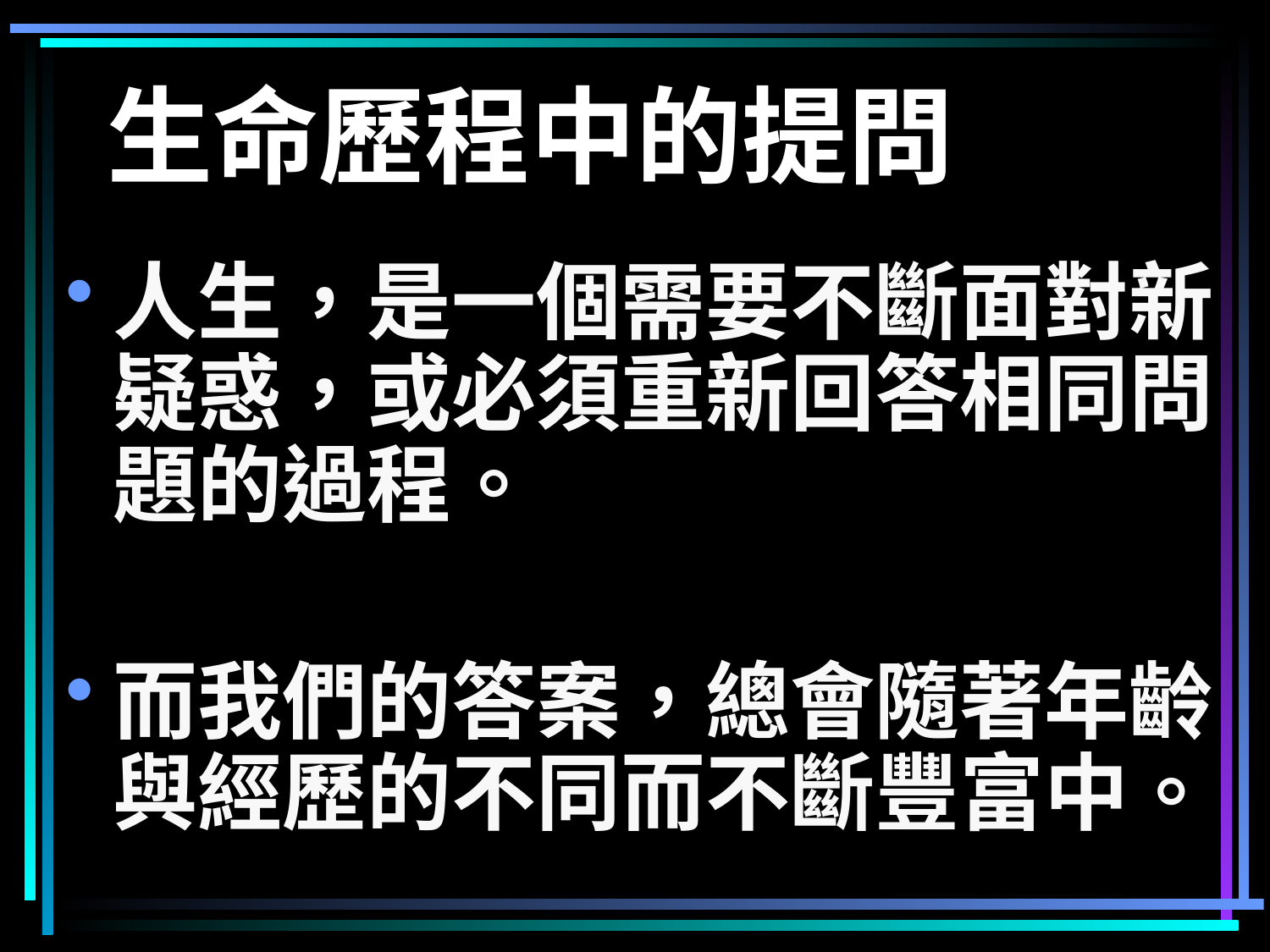

# 生命歷程中的提問
人生，是一個需要不斷面對新疑惑，或必須重新回答相同問題的過程。

而我們的答案，總會隨著年齡與經歷的不同而不斷豐富中。